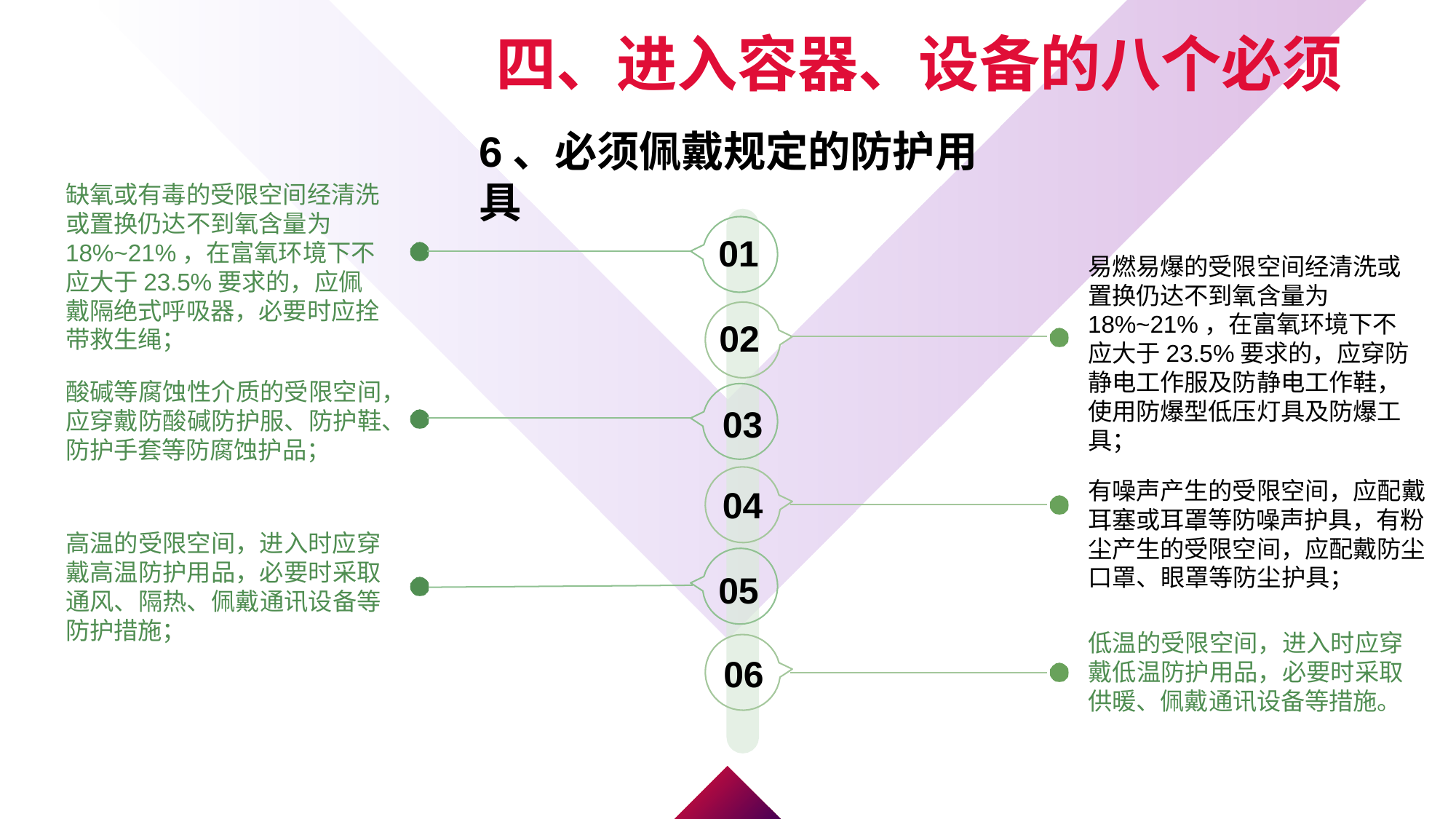

四、进入容器、设备的八个必须
6、必须佩戴规定的防护用具
缺氧或有毒的受限空间经清洗或置换仍达不到氧含量为

01
18%~21%，在富氧环境下不应大于23.5%要求的，应佩戴隔绝式呼吸器，必要时应拴带救生绳；

易燃易爆的受限空间经清洗或置换仍达不到氧含量为18%~21%，在富氧环境下不应大于23.5%要求的，应穿防静电工作服及防静电工作鞋，使用防爆型低压灯具及防爆工具；
有噪声产生的受限空间，应配戴耳塞或耳罩等防噪声护具，有粉尘产生的受限空间，应配戴防尘口罩、眼罩等防尘护具；

02

酸碱等腐蚀性介质的受限空间，应穿戴防酸碱防护服、防护鞋、防护手套等防腐蚀护品；

03

04

高温的受限空间，进入时应穿戴高温防护用品，必要时采取通风、隔热、佩戴通讯设备等防护措施；

05

低温的受限空间，进入时应穿戴低温防护用品，必要时采取供暖、佩戴通讯设备等措施。

06